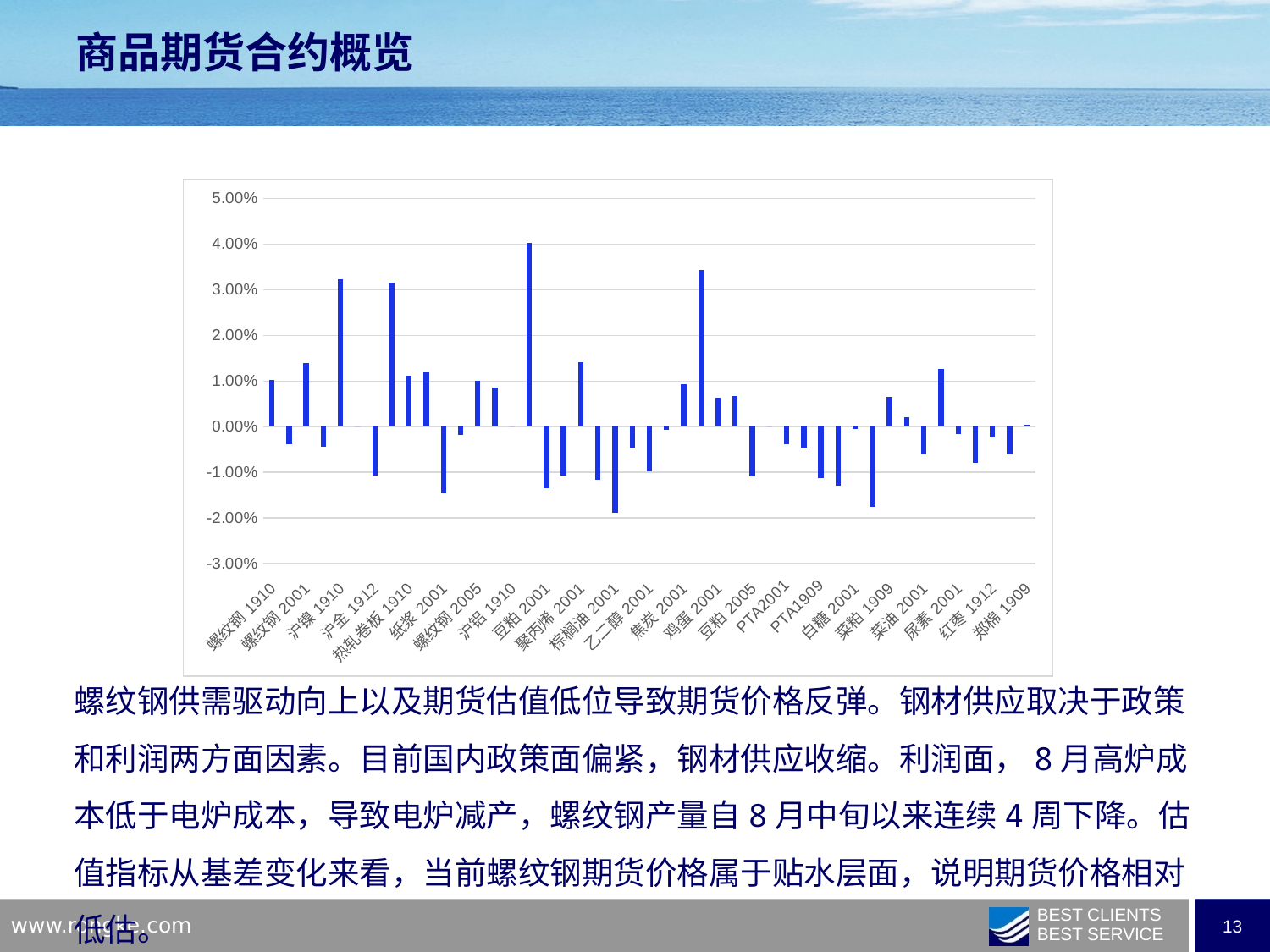

商品期货合约概览

### Chart

| Category |  |
|---|---|
| 螺纹钢1910 | 0.010258 |
| 沪银1912 | -0.003931 |
| 螺纹钢2001 | 0.013923 |
| 燃油2001 | -0.004448 |
| 沪镍1910 | 0.032388 |
| 沥青1912 | 0.0 |
| 沪金1912 | -0.010678 |
| 沪镍1911 | 0.031558 |
| 热轧卷板1910 | 0.011136 |
| 橡胶2001 | 0.011991 |
| 纸浆2001 | -0.014675 |
| 沪锌1910 | -0.001864 |
| 螺纹钢2005 | 0.010053 |
| 热轧卷板2001 | 0.008585 |
| 沪铝1910 | 0.0 |
| 铁矿石2001 | 0.04024 |
| 豆粕2001 | -0.013445 |
| 豆油2001 | -0.010781 |
| 聚丙烯2001 | 0.01418 |
| 玉米2001 | -0.011622 |
| 棕榈油2001 | -0.018907 |
| 豆粕1909 | -0.004678 |
| 乙二醇2001 | -0.009738 |
| 塑料2001 | -0.0007 |
| 焦炭2001 | 0.009341 |
| 铁矿石1909 | 0.034237 |
| 鸡蛋2001 | 0.006404 |
| 聚丙烯1909 | 0.006735 |
| 豆粕2005 | -0.010799 |
| PVC2001 | 0.0 |
| PTA2001 | -0.003905 |
| 甲醇2001 | -0.004651 |
| PTA1909 | -0.01128 |
| 甲醇1909 | -0.012852 |
| 白糖2001 | -0.000559 |
| 菜粕2001 | -0.017529 |
| 菜粕1909 | 0.006576 |
| 郑棉2001 | 0.002001 |
| 菜油2001 | -0.006132 |
| 苹果1910 | 0.012729 |
| 尿素2001 | -0.001674 |
| 玻璃2001 | -0.007931 |
| 红枣1912 | -0.002325 |
| PTA1911 | -0.006156 |
| 郑棉1909 | 0.000418 |
螺纹钢供需驱动向上以及期货估值低位导致期货价格反弹。钢材供应取决于政策和利润两方面因素。目前国内政策面偏紧，钢材供应收缩。利润面，8月高炉成本低于电炉成本，导致电炉减产，螺纹钢产量自8月中旬以来连续4周下降。估值指标从基差变化来看，当前螺纹钢期货价格属于贴水层面，说明期货价格相对低估。